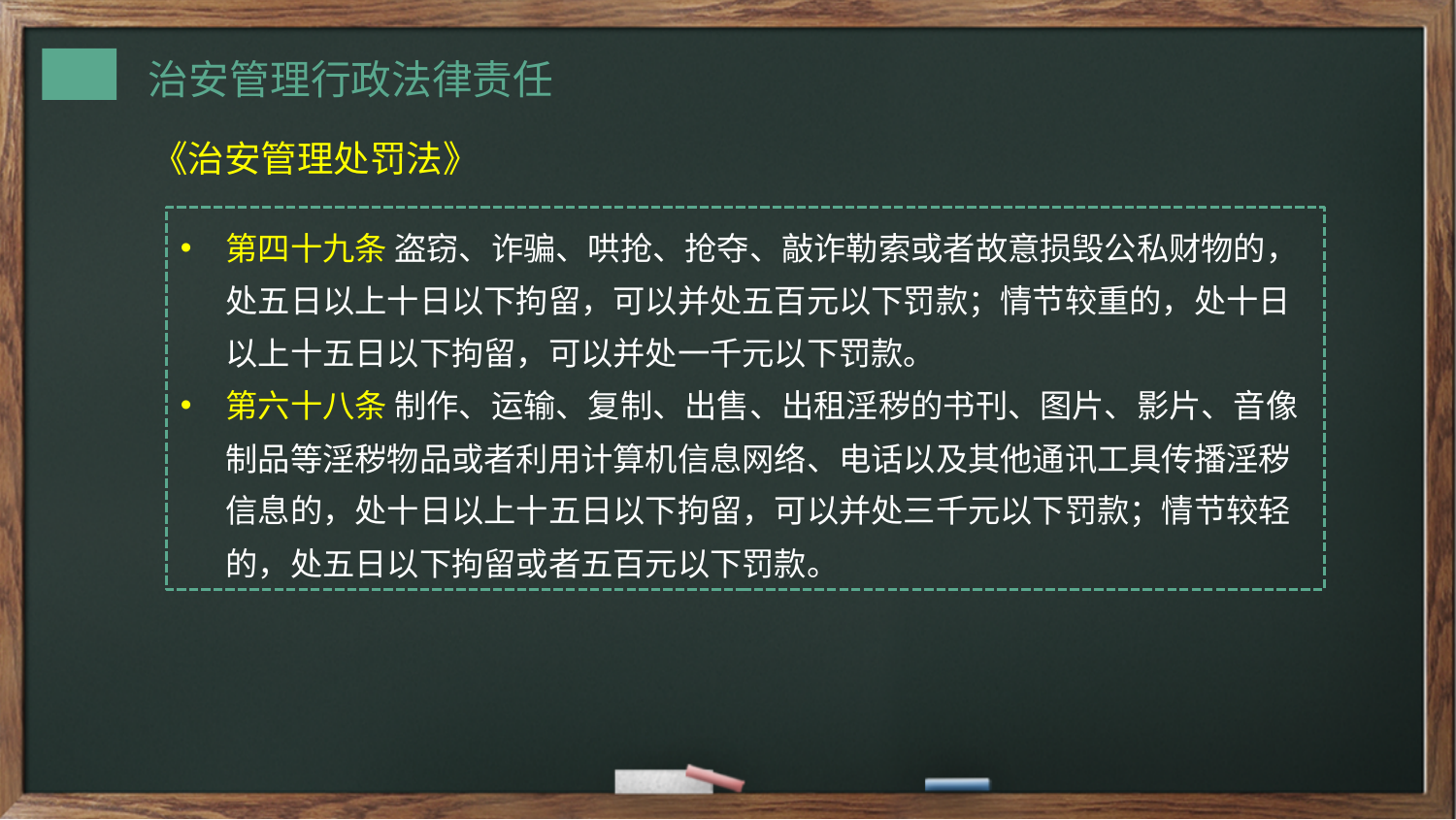

《治安管理处罚法》
第四十九条 盗窃、诈骗、哄抢、抢夺、敲诈勒索或者故意损毁公私财物的，处五日以上十日以下拘留，可以并处五百元以下罚款；情节较重的，处十日以上十五日以下拘留，可以并处一千元以下罚款。
第六十八条 制作、运输、复制、出售、出租淫秽的书刊、图片、影片、音像制品等淫秽物品或者利用计算机信息网络、电话以及其他通讯工具传播淫秽信息的，处十日以上十五日以下拘留，可以并处三千元以下罚款；情节较轻的，处五日以下拘留或者五百元以下罚款。